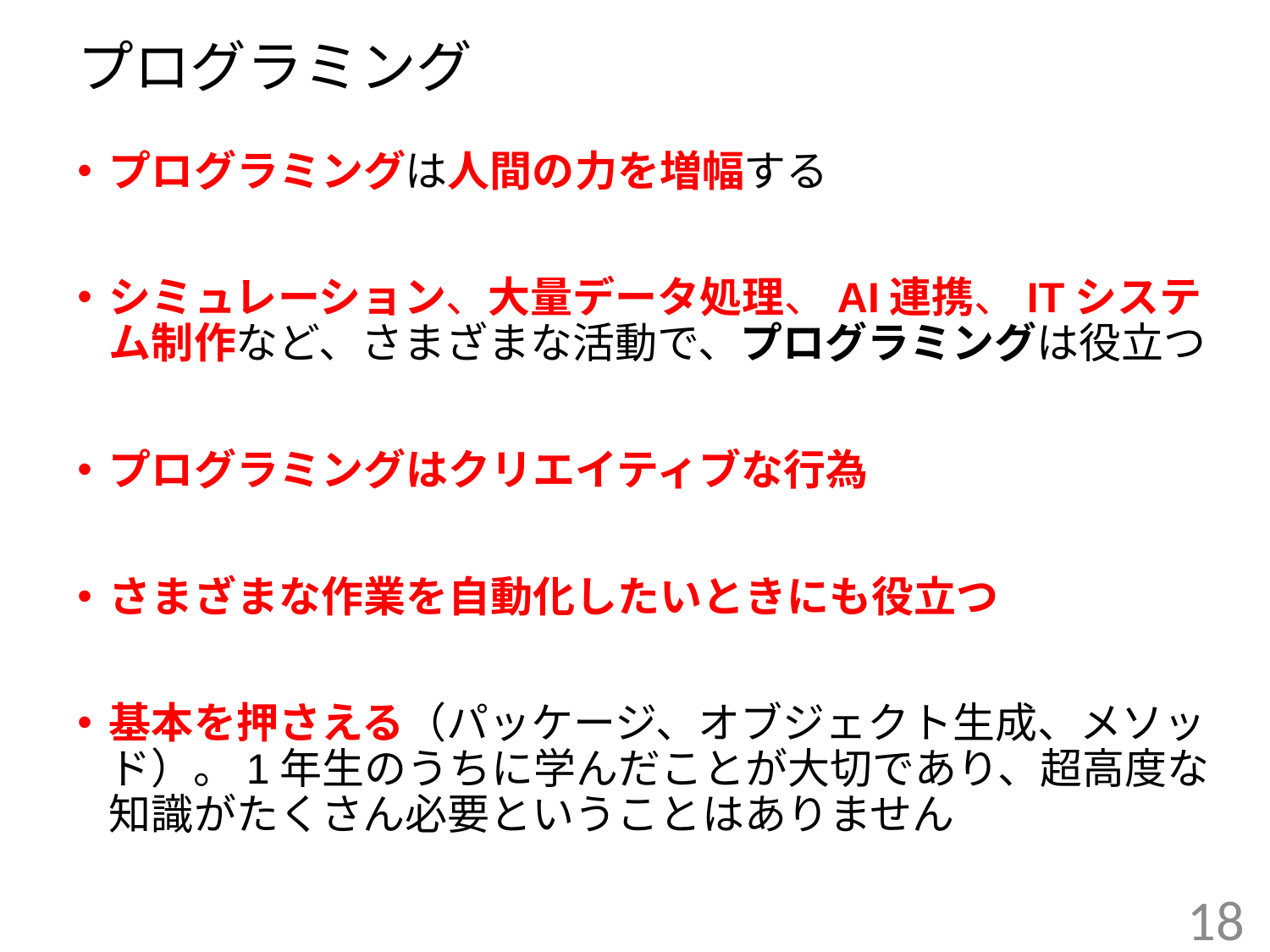

# プログラミング
プログラミングは人間の力を増幅する

シミュレーション、大量データ処理、AI連携、ITシステム制作など、さまざまな活動で、プログラミングは役立つ

プログラミングはクリエイティブな行為

さまざまな作業を自動化したいときにも役立つ

基本を押さえる（パッケージ、オブジェクト生成、メソッド）。1年生のうちに学んだことが大切であり、超高度な知識がたくさん必要ということはありません
18